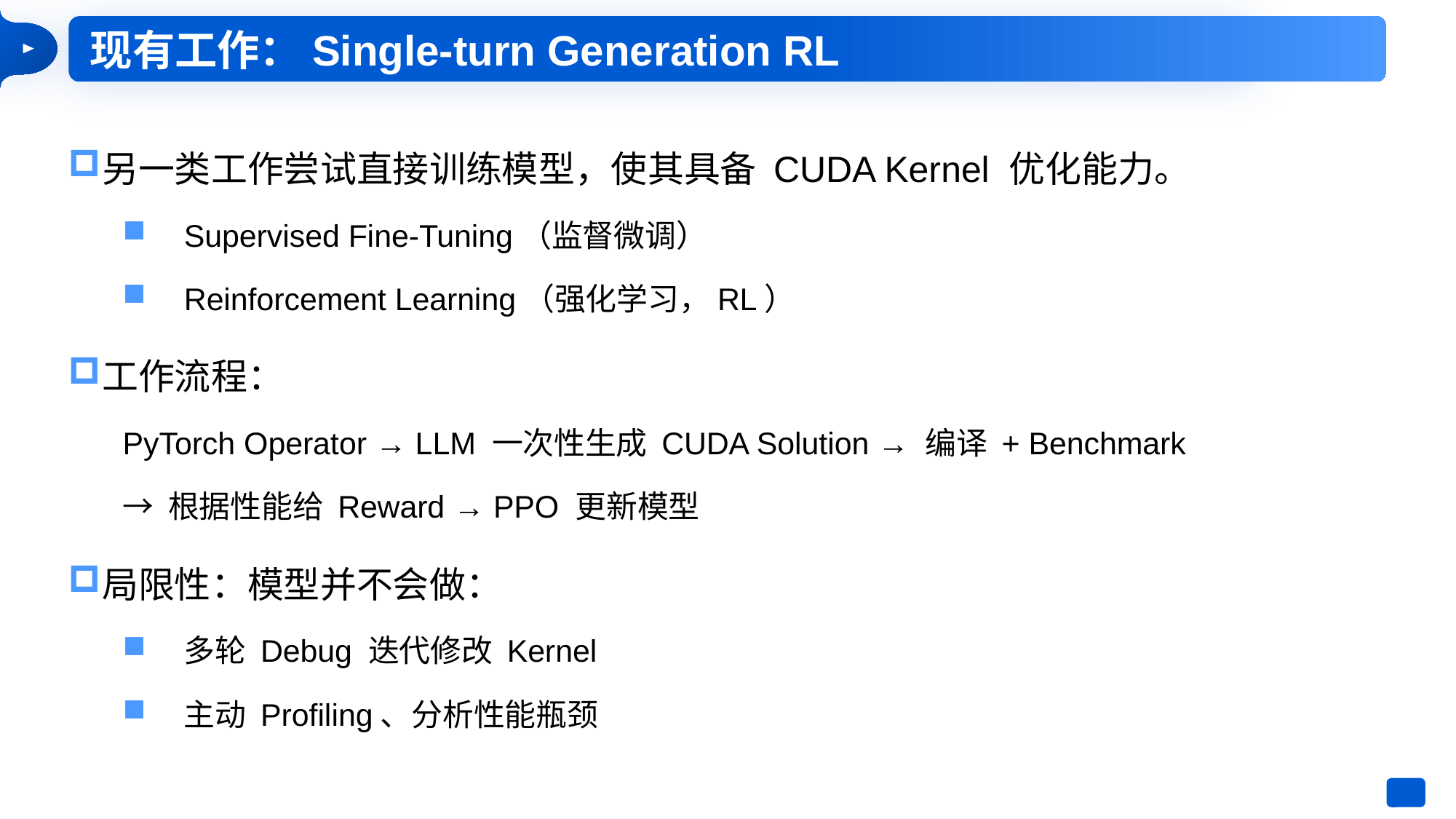

现有工作：Single-turn Generation RL
另一类工作尝试直接训练模型，使其具备 CUDA Kernel 优化能力。
Supervised Fine-Tuning（监督微调）
Reinforcement Learning（强化学习，RL）
工作流程：
PyTorch Operator → LLM 一次性生成 CUDA Solution → 编译 + Benchmark
→ 根据性能给 Reward → PPO 更新模型
局限性：模型并不会做：
多轮 Debug 迭代修改 Kernel
主动 Profiling、分析性能瓶颈

4